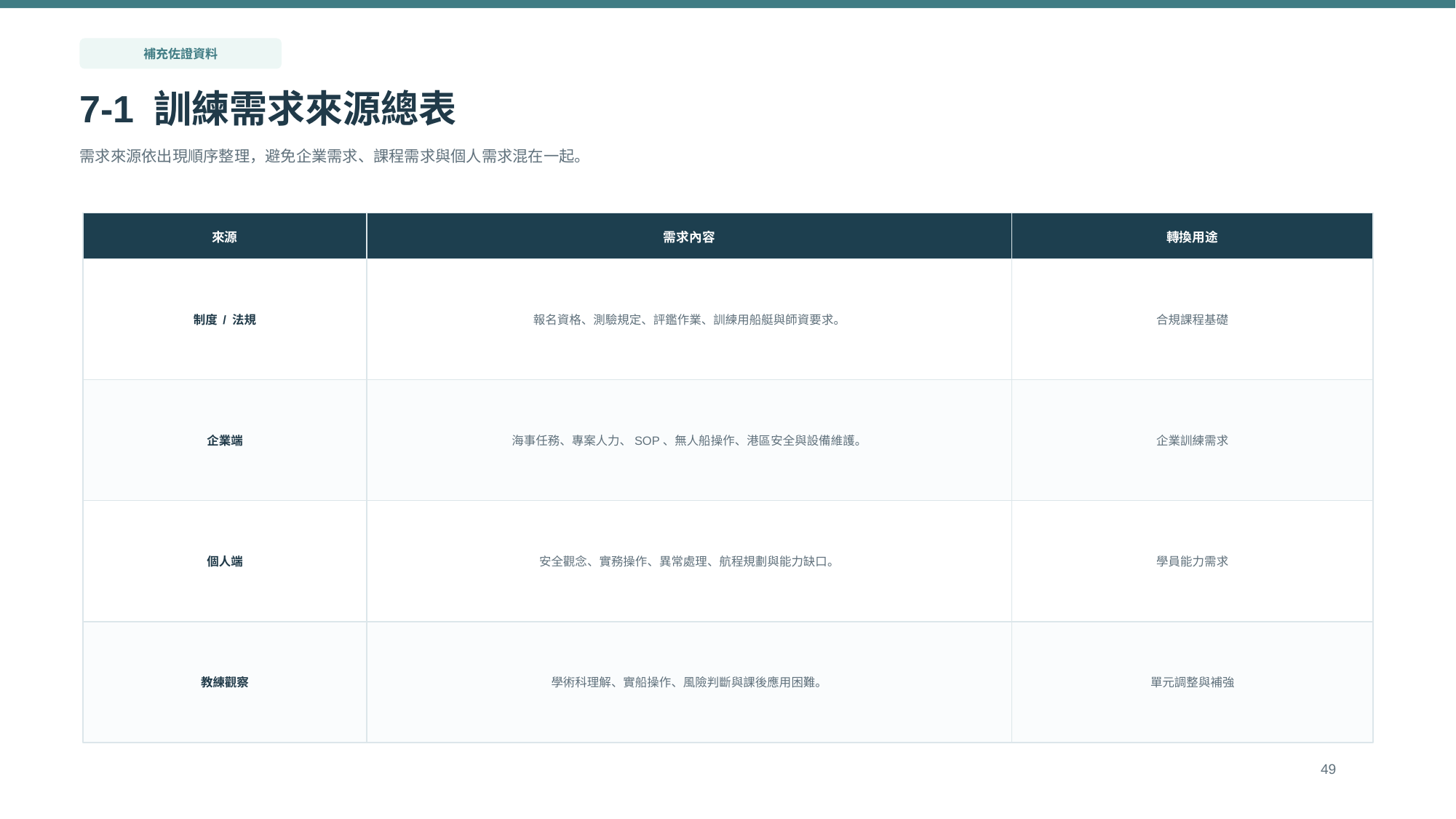

補充佐證資料
7-1 訓練需求來源總表
需求來源依出現順序整理，避免企業需求、課程需求與個人需求混在一起。
來源
需求內容
轉換用途
制度 / 法規
報名資格、測驗規定、評鑑作業、訓練用船艇與師資要求。
合規課程基礎
企業端
海事任務、專案人力、SOP、無人船操作、港區安全與設備維護。
企業訓練需求
個人端
安全觀念、實務操作、異常處理、航程規劃與能力缺口。
學員能力需求
教練觀察
學術科理解、實船操作、風險判斷與課後應用困難。
單元調整與補強
49